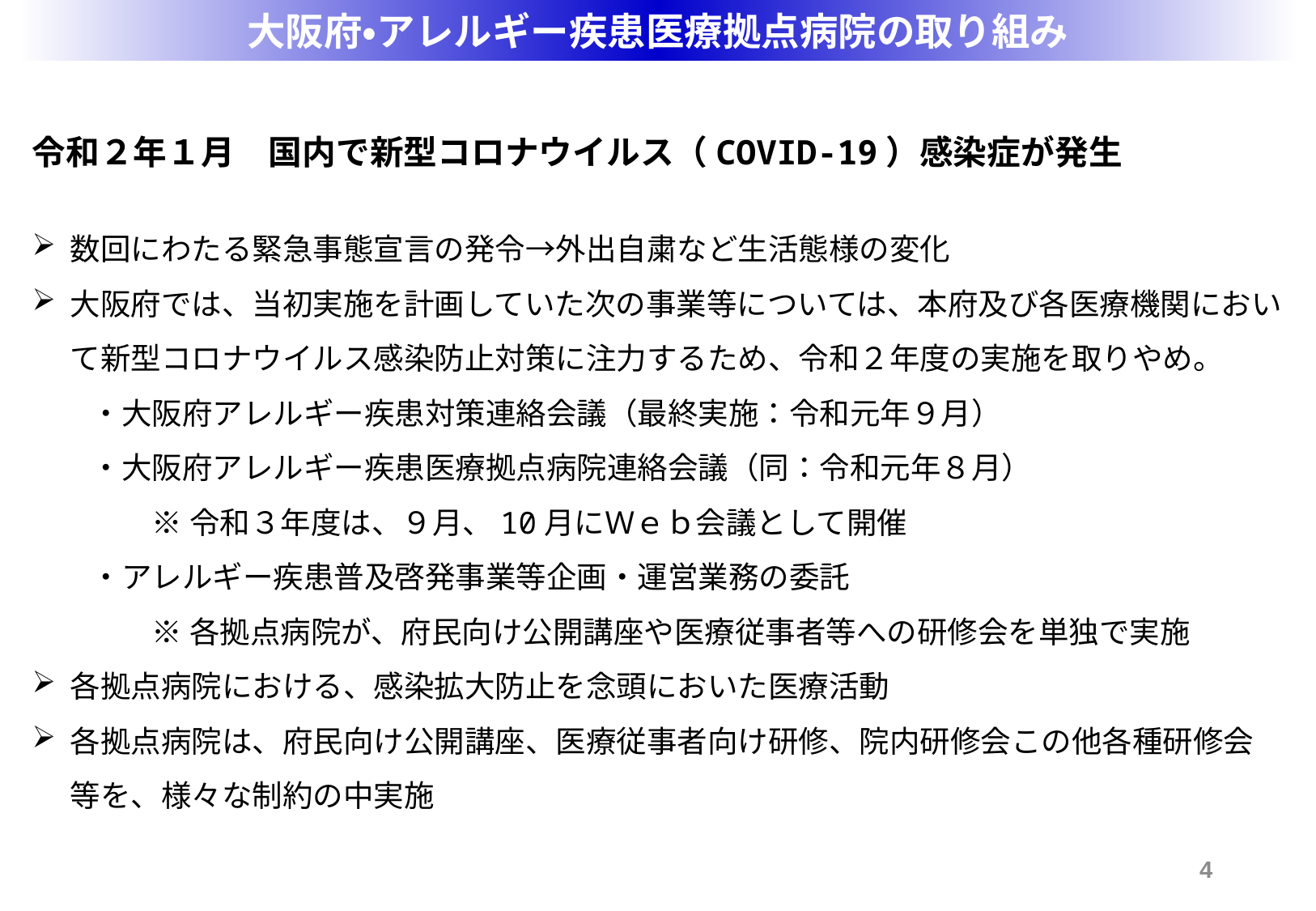

大阪府・アレルギー疾患医療拠点病院の取り組み
令和２年１月　国内で新型コロナウイルス（COVID-19）感染症が発生

数回にわたる緊急事態宣言の発令→外出自粛など生活態様の変化
大阪府では、当初実施を計画していた次の事業等については、本府及び各医療機関において新型コロナウイルス感染防止対策に注力するため、令和２年度の実施を取りやめ。
・大阪府アレルギー疾患対策連絡会議（最終実施：令和元年９月）
・大阪府アレルギー疾患医療拠点病院連絡会議（同：令和元年８月）
※令和３年度は、９月、10月にＷｅｂ会議として開催
・アレルギー疾患普及啓発事業等企画・運営業務の委託
※各拠点病院が、府民向け公開講座や医療従事者等への研修会を単独で実施
各拠点病院における、感染拡大防止を念頭においた医療活動
各拠点病院は、府民向け公開講座、医療従事者向け研修、院内研修会この他各種研修会等を、様々な制約の中実施
4